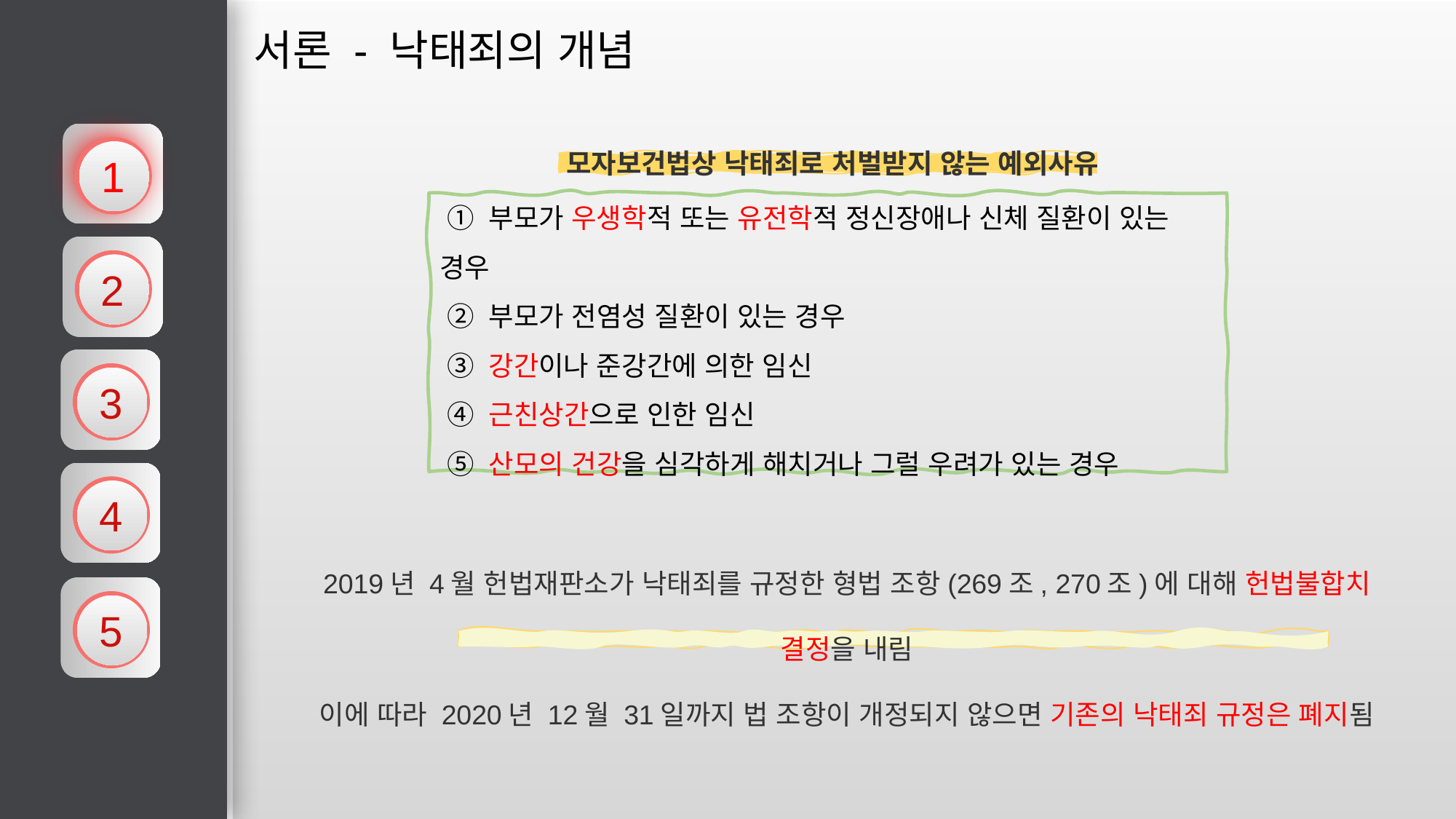

서론 - 낙태죄의 개념

모자보건법상 낙태죄로 처벌받지 않는 예외사유

 ① 부모가 우생학적 또는 유전학적 정신장애나 신체 질환이 있는 경우
 ② 부모가 전염성 질환이 있는 경우
 ③ 강간이나 준강간에 의한 임신
 ④ 근친상간으로 인한 임신
 ⑤ 산모의 건강을 심각하게 해치거나 그럴 우려가 있는 경우
1

2

3

4
2019년 4월 헌법재판소가 낙태죄를 규정한 형법 조항(269조, 270조)에 대해 헌법불합치 결정을 내림
이에 따라 2020년 12월 31일까지 법 조항이 개정되지 않으면 기존의 낙태죄 규정은 폐지됨

5